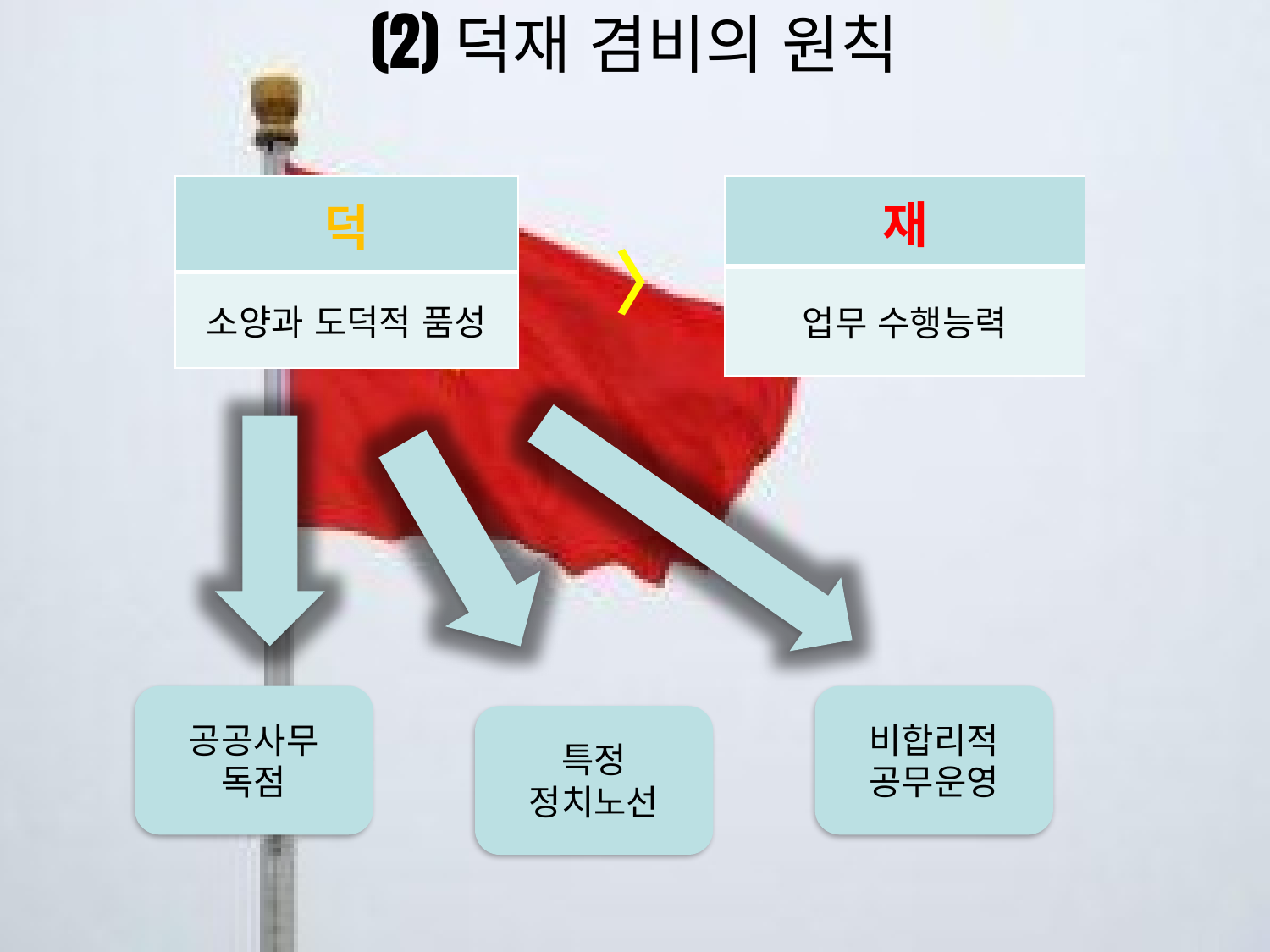

# (2)덕재 겸비의 원칙
| 덕 |
| --- |
| 소양과 도덕적 품성 |
| 재 |
| --- |
| 업무 수행능력 |
〉

공공사무 독점
비합리적 공무운영
특정 정치노선